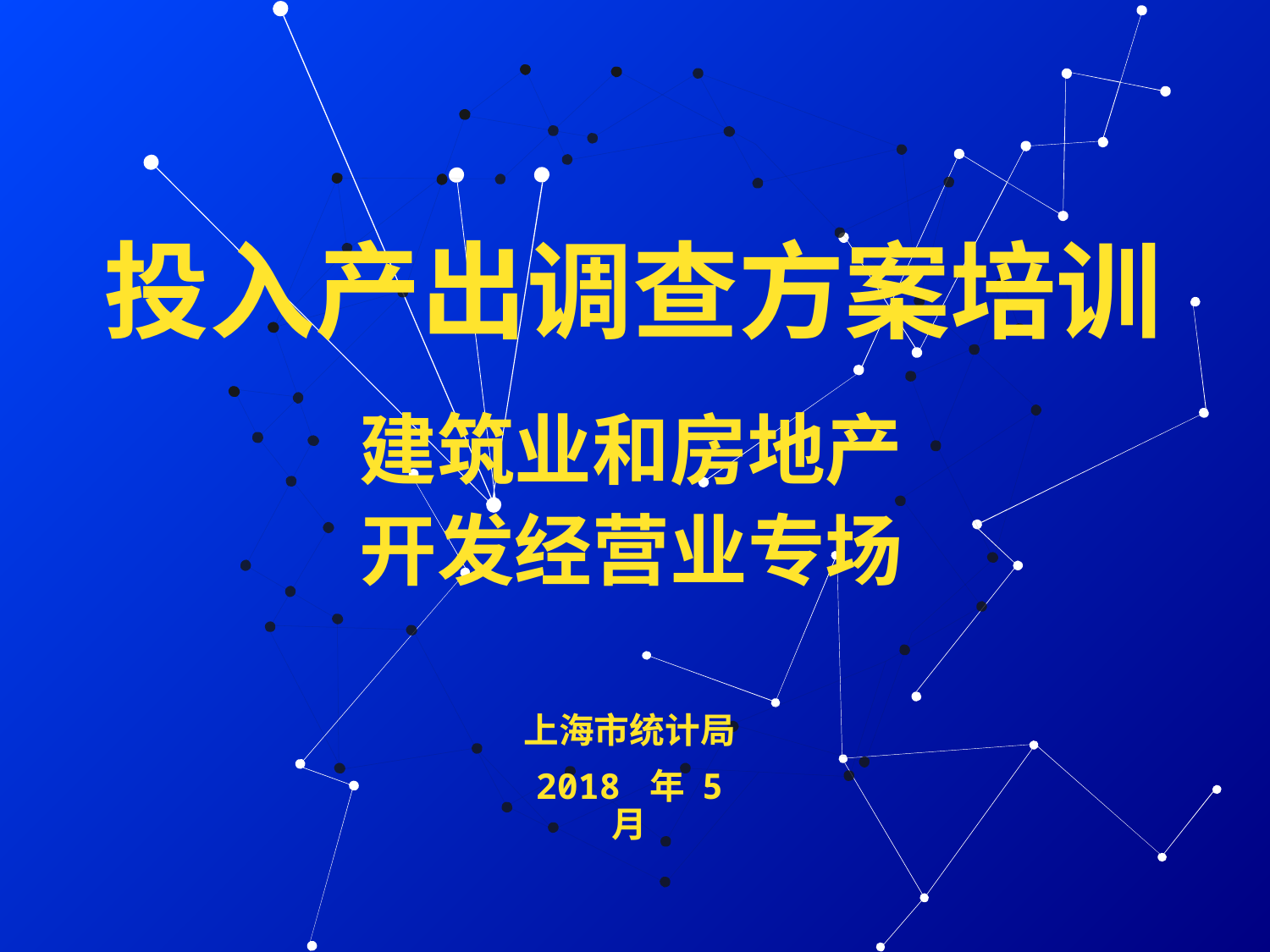

# 投入产出调查方案培训
建筑业和房地产
开发经营业专场
上海市统计局
2018 年 5 月